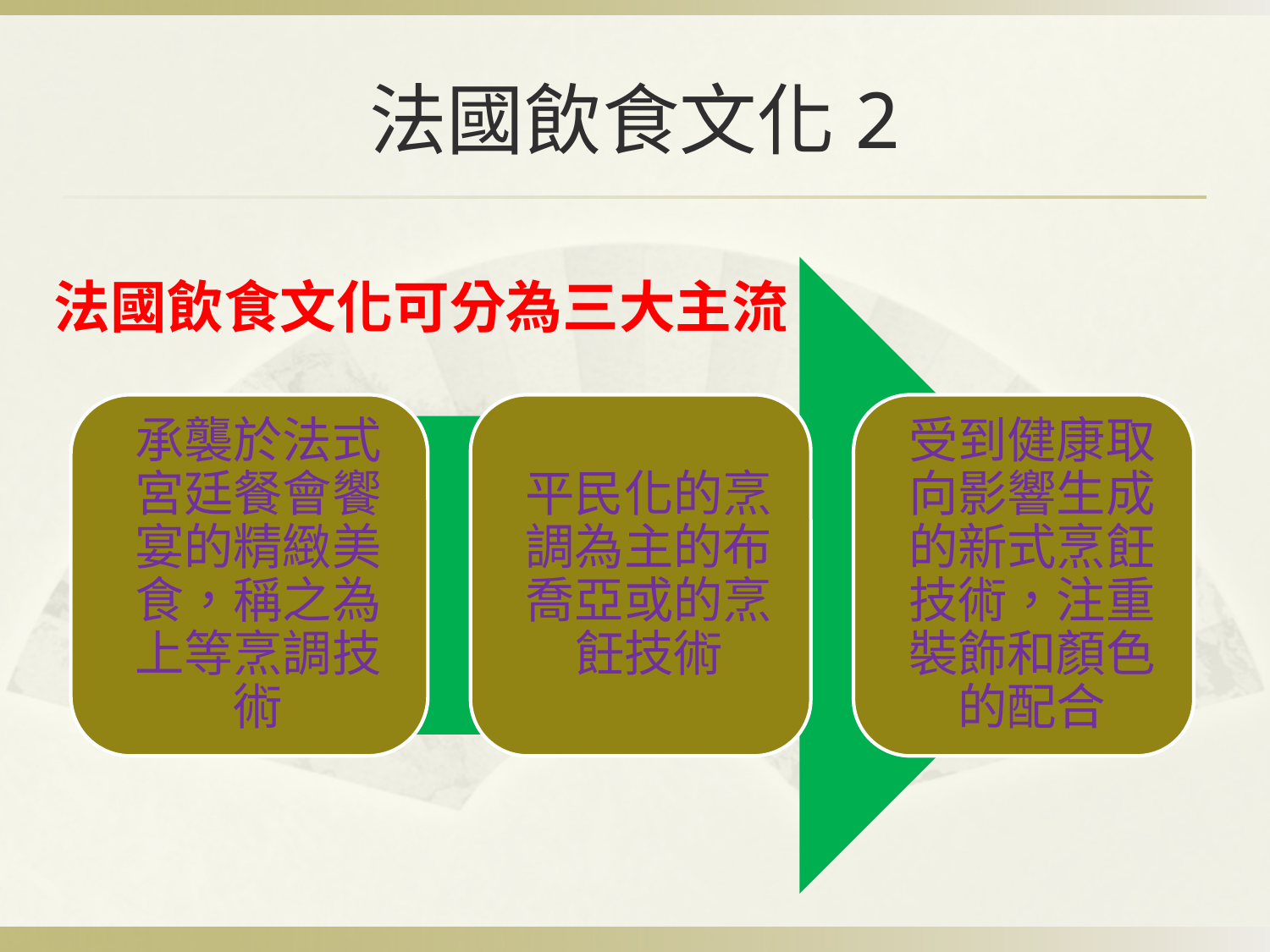

# 法國飲食文化2
法國飲食文化可分為三大主流
承襲於法式宮廷餐會饗宴的精緻美食，稱之為上等烹調技術
平民化的烹調為主的布喬亞或的烹飪技術
受到健康取向影響生成的新式烹飪技術，注重裝飾和顏色的配合